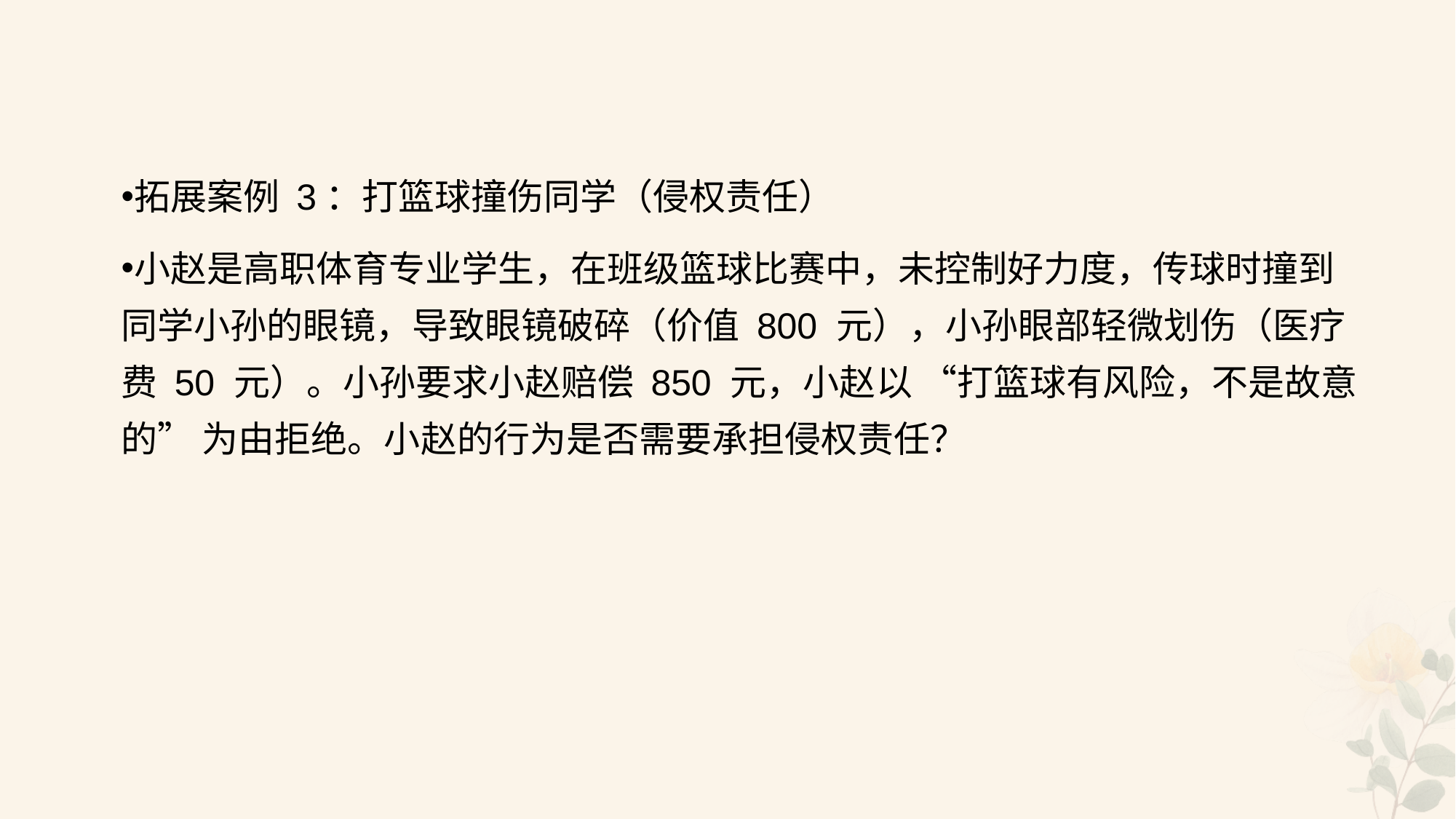

#
拓展案例 3：打篮球撞伤同学（侵权责任）
小赵是高职体育专业学生，在班级篮球比赛中，未控制好力度，传球时撞到同学小孙的眼镜，导致眼镜破碎（价值 800 元），小孙眼部轻微划伤（医疗费 50 元）。小孙要求小赵赔偿 850 元，小赵以 “打篮球有风险，不是故意的” 为由拒绝。小赵的行为是否需要承担侵权责任？